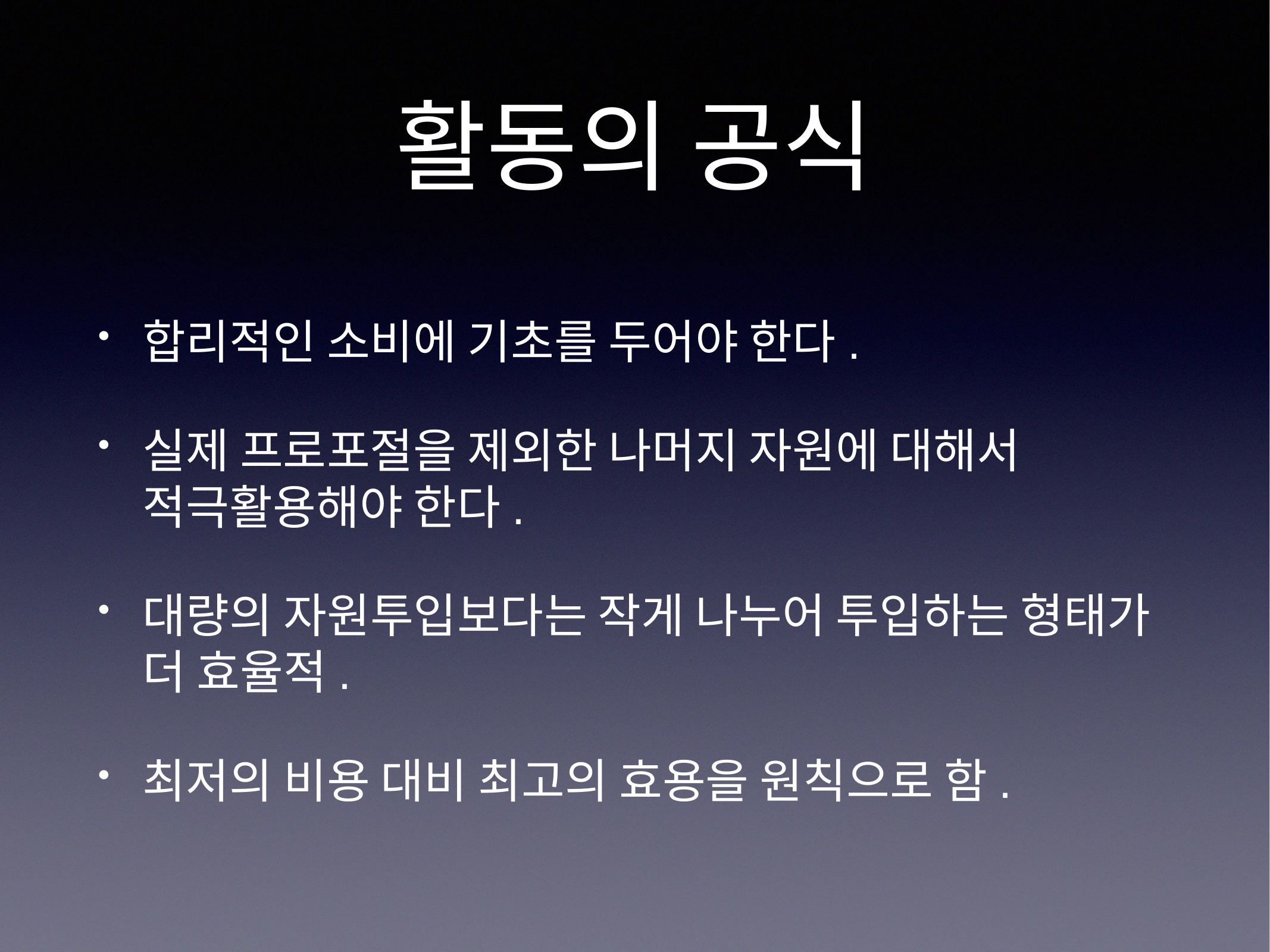

# 활동의 공식
합리적인 소비에 기초를 두어야 한다.
실제 프로포절을 제외한 나머지 자원에 대해서 적극활용해야 한다.
대량의 자원투입보다는 작게 나누어 투입하는 형태가 더 효율적.
최저의 비용 대비 최고의 효용을 원칙으로 함.